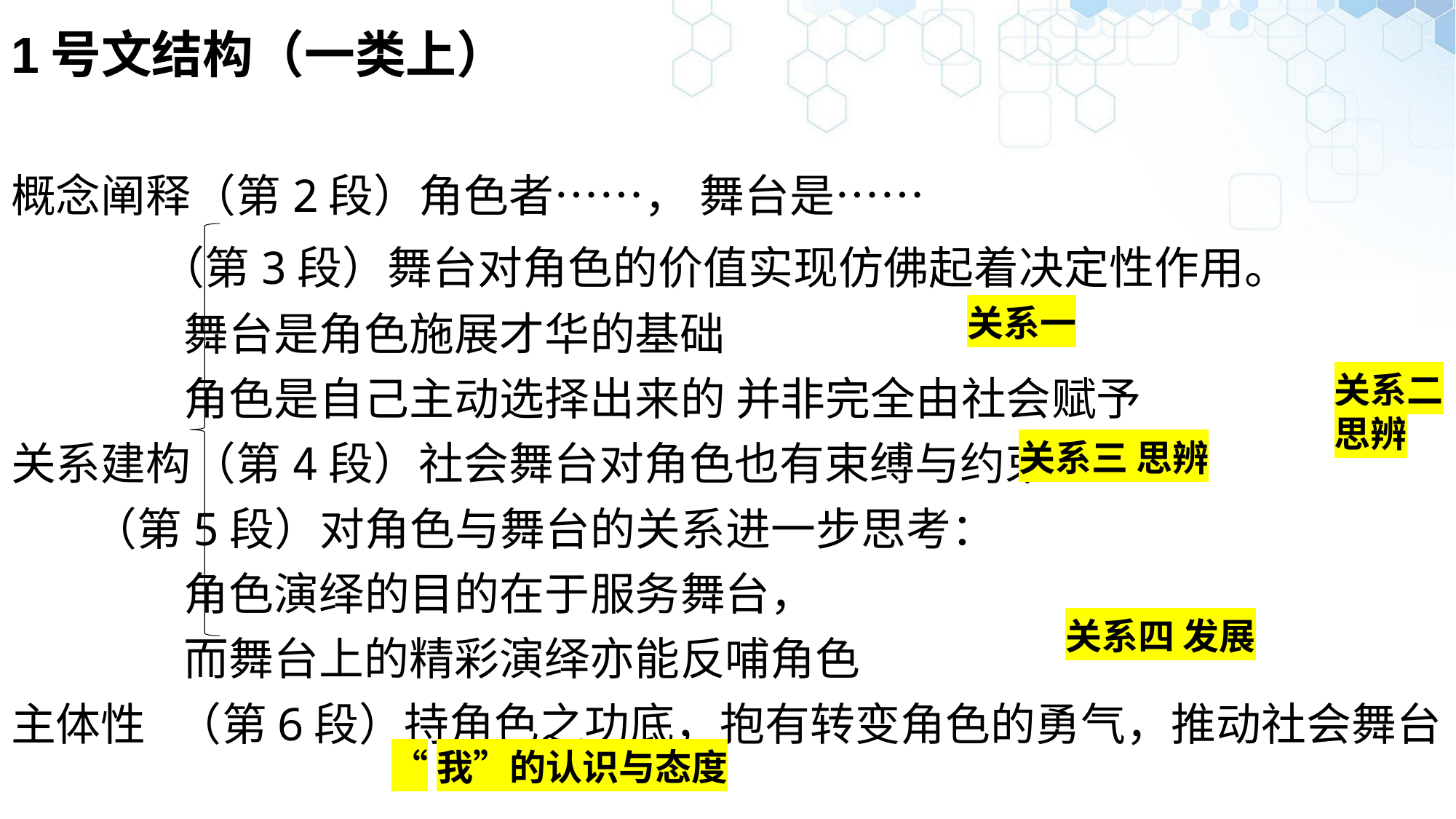

# 1号文结构（一类上） 概念阐释（第2段）角色者……， 舞台是…… （第3段）舞台对角色的价值实现仿佛起着决定性作用。 舞台是角色施展才华的基础 角色是自己主动选择出来的 并非完全由社会赋予 关系建构（第4段）社会舞台对角色也有束缚与约束 （第5段）对角色与舞台的关系进一步思考： 角色演绎的目的在于服务舞台， 而舞台上的精彩演绎亦能反哺角色 主体性   （第6段）持角色之功底，抱有转变角色的勇气，推动社会舞台

关系一
关系二
思辨
关系三 思辨
关系四 发展
“我”的认识与态度